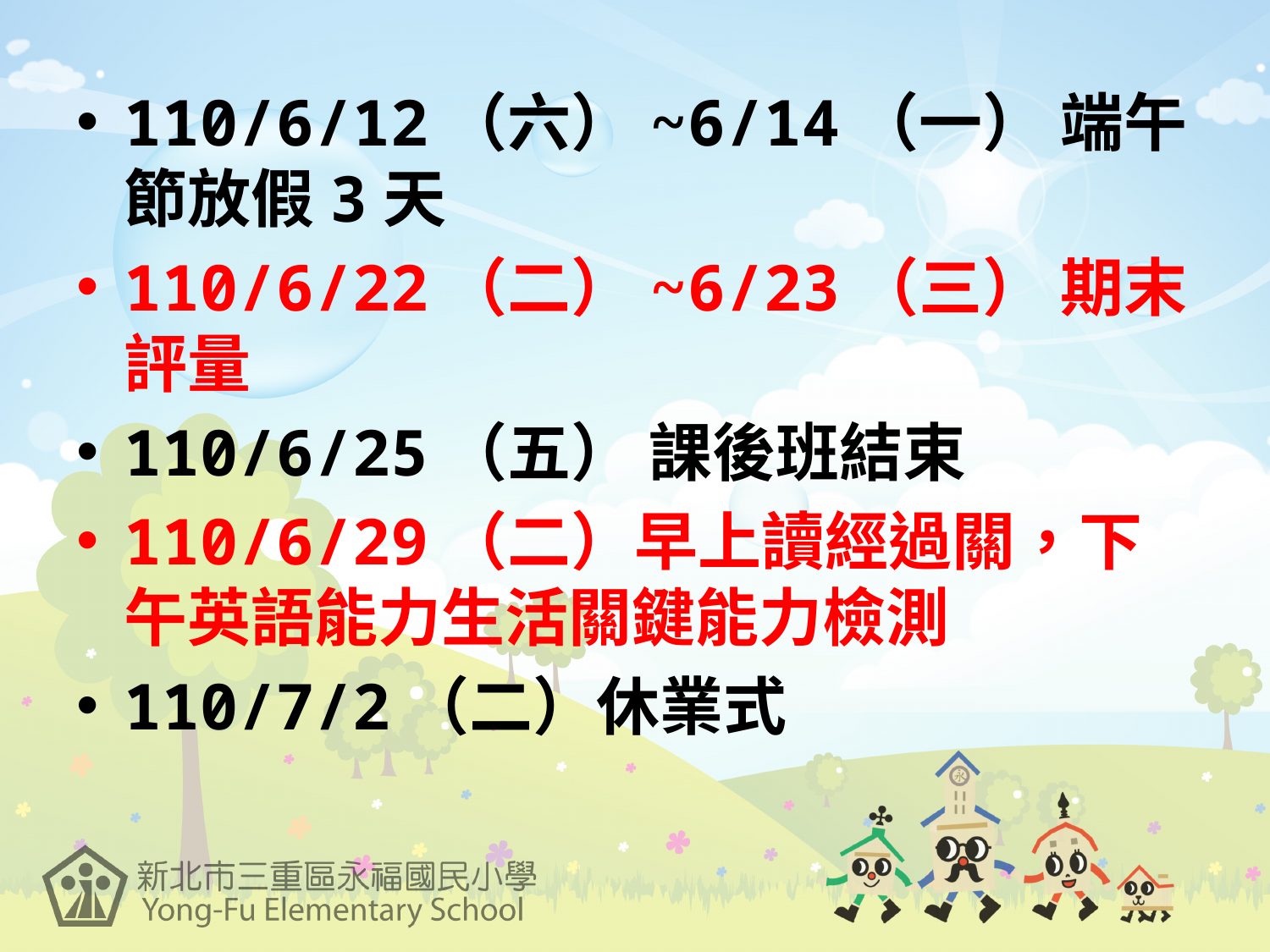

110/6/12（六）~6/14（一） 端午節放假3天
110/6/22（二）~6/23（三） 期末評量
110/6/25（五） 課後班結束
110/6/29（二）早上讀經過關，下午英語能力生活關鍵能力檢測
110/7/2（二）休業式